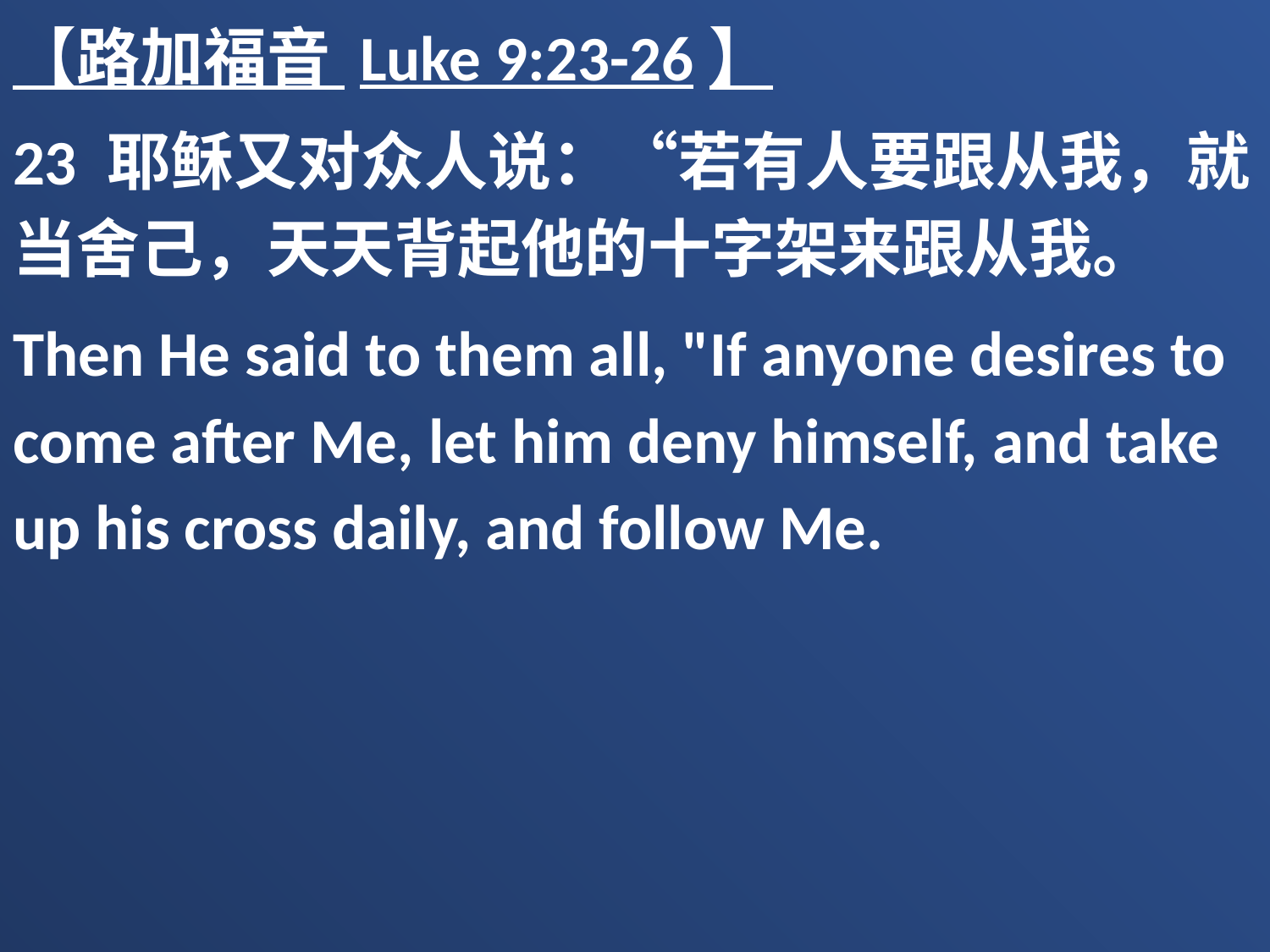

【路加福音 Luke 9:23-26】
23 耶稣又对众人说：“若有人要跟从我，就当舍己，天天背起他的十字架来跟从我。
Then He said to them all, "If anyone desires to come after Me, let him deny himself, and take up his cross daily, and follow Me.